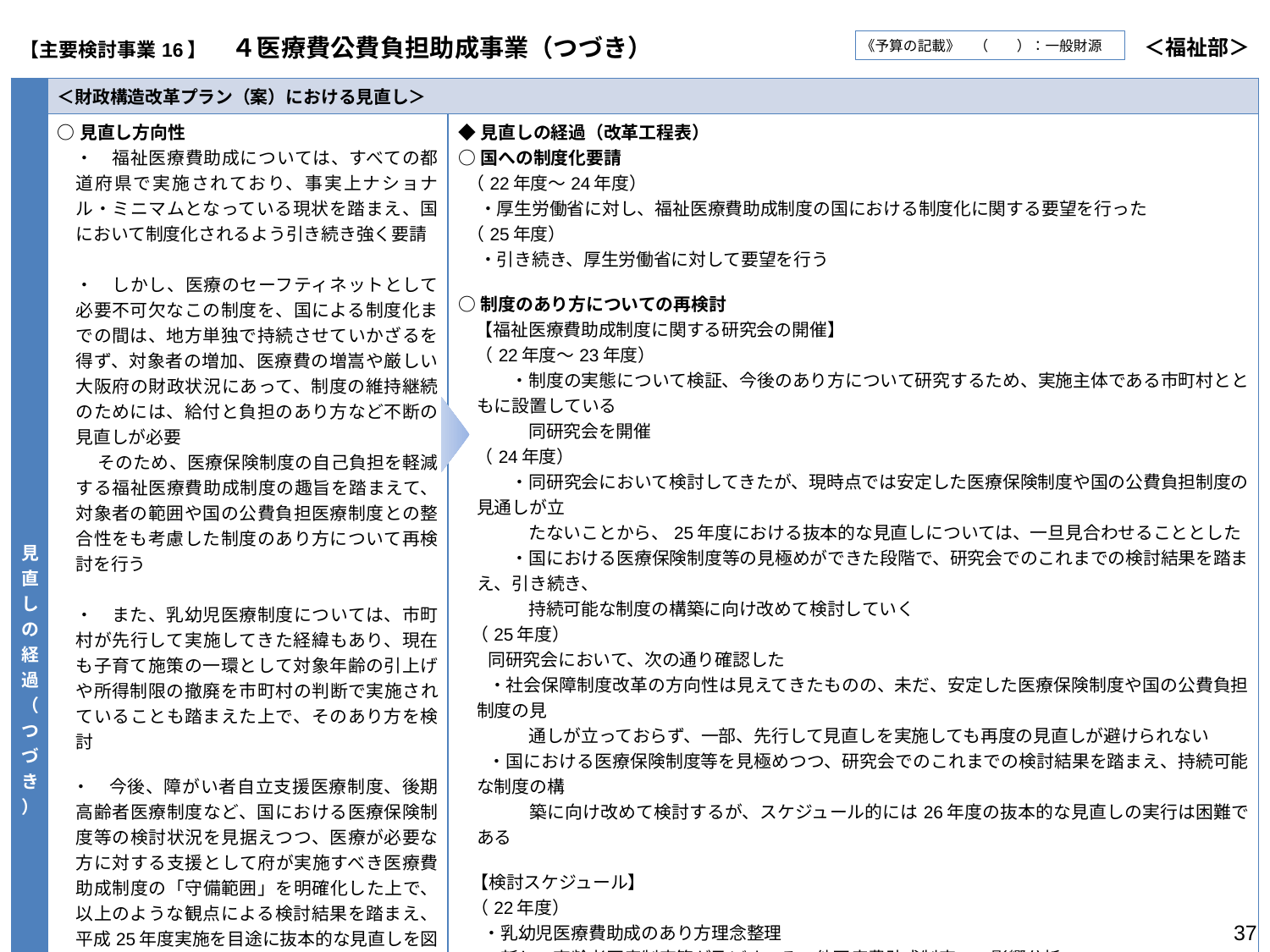

| 【主要検討事業16】　４医療費公費負担助成事業（つづき） | ＜福祉部＞ |
| --- | --- |
《予算の記載》　（　　）：一般財源
| 見直しの経過（つづき） | ＜財政構造改革プラン（案）における見直し＞ |  |
| --- | --- | --- |
|  | ○見直し方向性 　・　福祉医療費助成については、すべての都道府県で実施されており、事実上ナショナル・ミニマムとなっている現状を踏まえ、国において制度化されるよう引き続き強く要請 　 　・　しかし、医療のセーフティネットとして必要不可欠なこの制度を、国による制度化までの間は、地方単独で持続させていかざるを得ず、対象者の増加、医療費の増嵩や厳しい大阪府の財政状況にあって、制度の維持継続のためには、給付と負担のあり方など不断の見直しが必要 　　 そのため、医療保険制度の自己負担を軽減する福祉医療費助成制度の趣旨を踏まえて、対象者の範囲や国の公費負担医療制度との整合性をも考慮した制度のあり方について再検討を行う　 　 　・　また、乳幼児医療制度については、市町村が先行して実施してきた経緯もあり、現在も子育て施策の一環として対象年齢の引上げや所得制限の撤廃を市町村の判断で実施されていることも踏まえた上で、そのあり方を検討 ・　今後、障がい者自立支援医療制度、後期高齢者医療制度など、国における医療保険制度等の検討状況を見据えつつ、医療が必要な方に対する支援として府が実施すべき医療費助成制度の「守備範囲」を明確化した上で、以上のような観点による検討結果を踏まえ、平成25年度実施を目途に抜本的な見直しを図る | ◆見直しの経過（改革工程表） ○国への制度化要請 （22年度～24年度） ・厚生労働省に対し、福祉医療費助成制度の国における制度化に関する要望を行った （25年度） ・引き続き、厚生労働省に対して要望を行う ○制度のあり方についての再検討 　【福祉医療費助成制度に関する研究会の開催】 　（22年度～23年度） 　　　・制度の実態について検証、今後のあり方について研究するため、実施主体である市町村とともに設置している 　　　　同研究会を開催 　（24年度） 　　　・同研究会において検討してきたが、現時点では安定した医療保険制度や国の公費負担制度の見通しが立 　　　　たないことから、25年度における抜本的な見直しについては、一旦見合わせることとした 　　　・国における医療保険制度等の見極めができた段階で、研究会でのこれまでの検討結果を踏まえ、引き続き、 　　　　持続可能な制度の構築に向け改めて検討していく （25年度）　 　 同研究会において、次の通り確認した ・社会保障制度改革の方向性は見えてきたものの、未だ、安定した医療保険制度や国の公費負担制度の見 　　　　通しが立っておらず、一部、先行して見直しを実施しても再度の見直しが避けられない ・国における医療保険制度等を見極めつつ、研究会でのこれまでの検討結果を踏まえ、持続可能な制度の構 　　　　築に向け改めて検討するが、スケジュール的には26年度の抜本的な見直しの実行は困難である 【検討スケジュール】 （22年度） ・乳幼児医療費助成のあり方理念整理 ・新しい高齢者医療制度等が及ぼす、その他医療費助成制度への影響分析 （23年度） ・各制度の課題整理 ・具体的な基準設定に向けた理念整理 　 （対象年齢、障がい種別、所得制限等、対象者のあり方） 　 （助成の範囲、自己負担等、給付と負担のあり方） （24年度） ・福祉医療費助成制度を取り巻く情勢分析 ・24年度におけるまとめ （25年度～） ・国における医療保険制度等を見極めつつ、研究会でのこれまでの検討結果等を踏まえ、引き続き、持続可 　　　　能な制度の構築に向け改めて検討していく |

37